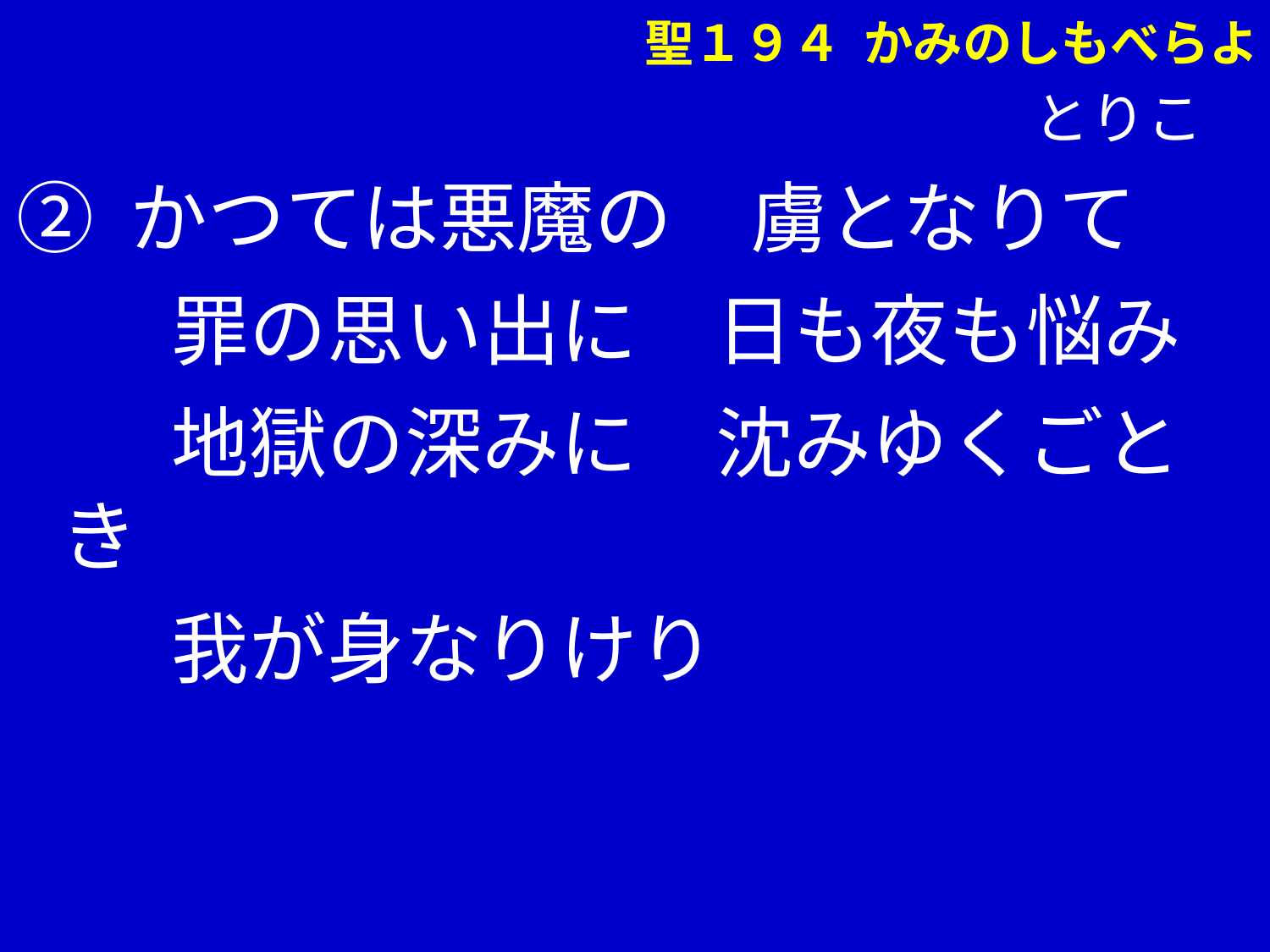

聖１９４  かみのしもべらよ
　　　　　　　　　　　　　　　　　　とりこ
② かつては悪魔の　虜となりて
　　罪の思い出に　日も夜も悩み
　　地獄の深みに　沈みゆくごとき
　　我が身なりけり